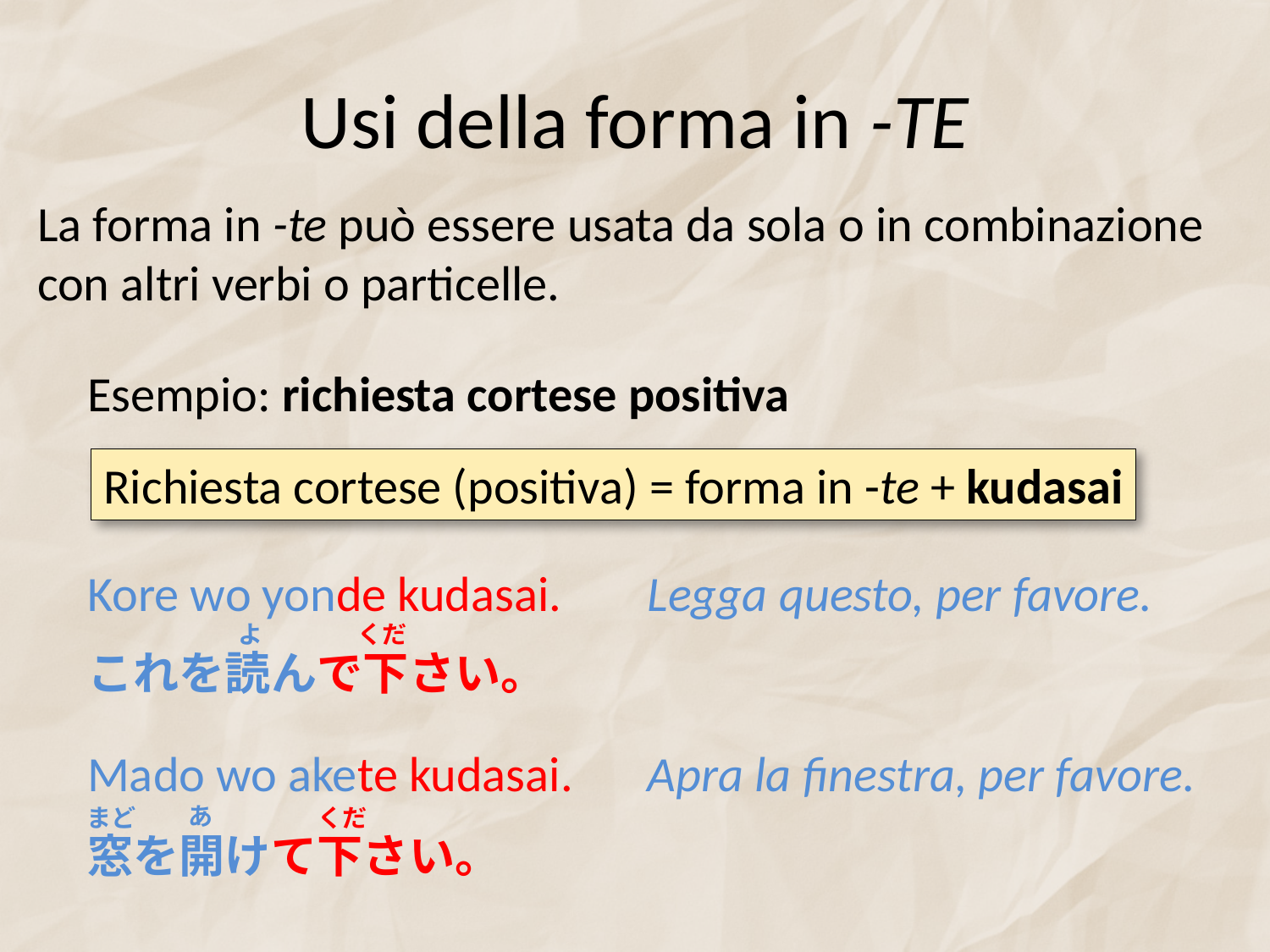

# Usi della forma in -TE
La forma in -te può essere usata da sola o in combinazione con altri verbi o particelle.
Esempio: richiesta cortese positiva
Richiesta cortese (positiva) = forma in -te + kudasai
Kore wo yonde kudasai.
Legga questo, per favore.
よ
くだ
これを読んで下さい。
Mado wo akete kudasai.
Apra la finestra, per favore.
あ
まど
くだ
窓を開けて下さい。